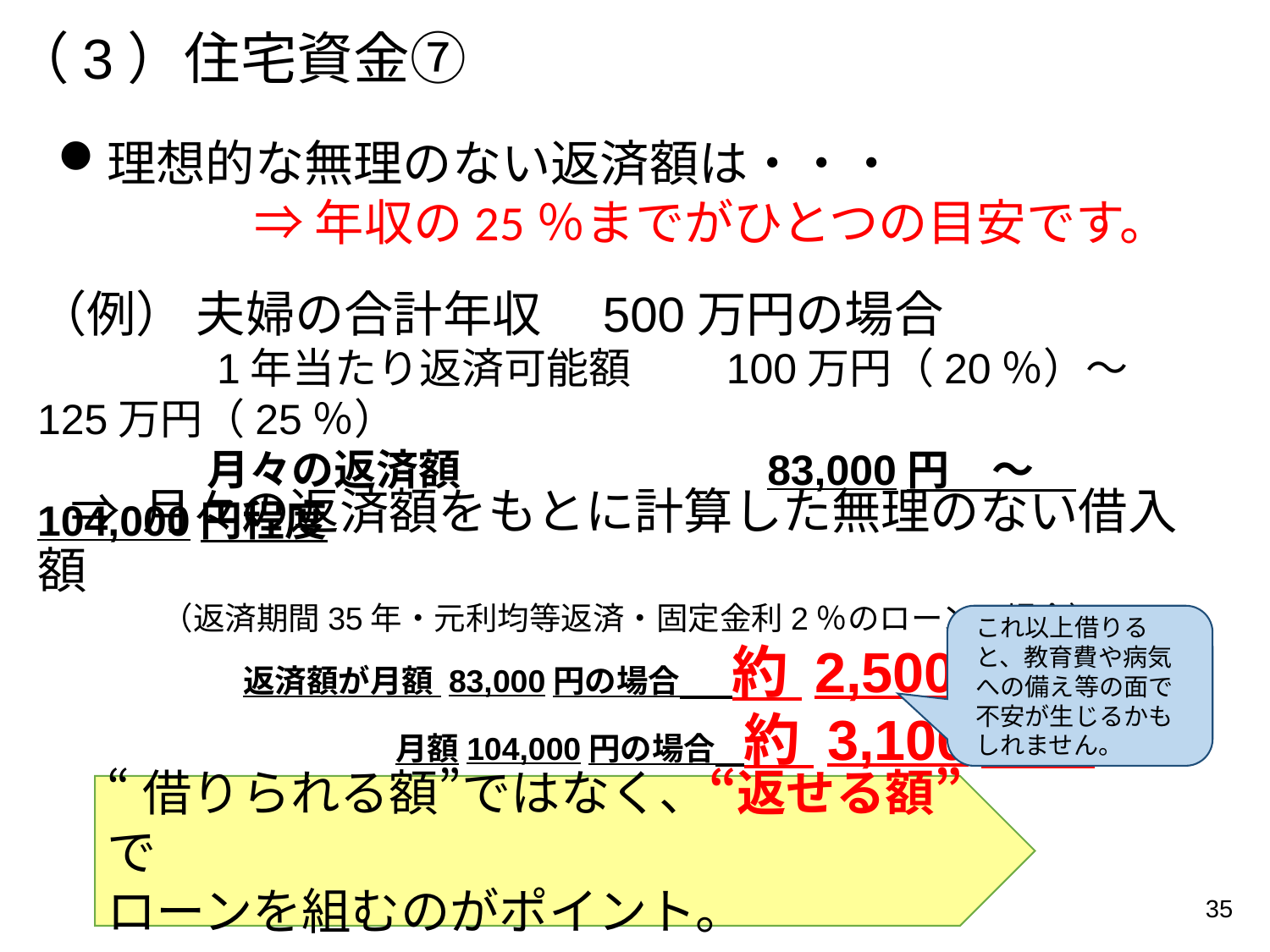

# （3）住宅資金⑦
理想的な無理のない返済額は・・・
　　　　⇒ 年収の25％までがひとつの目安です。
（例） 夫婦の合計年収　500万円の場合
　　　　1年当たり返済可能額　　100万円（20％）〜125万円（25％）
　　　　月々の返済額　　　　　　　83,000円　〜　104,000円程度
   ⇒ 月々の返済額をもとに計算した無理のない借入額
（返済期間35年・元利均等返済・固定金利2％のローンの場合）
　  返済額が月額 83,000円の場合　 約 2,500万円
　　　     月額104,000円の場合   約 3,100万円

これ以上借りると、教育費や病気への備え等の面で不安が生じるかもしれません。
“借りられる額”ではなく、“返せる額”で
ローンを組むのがポイント。
35